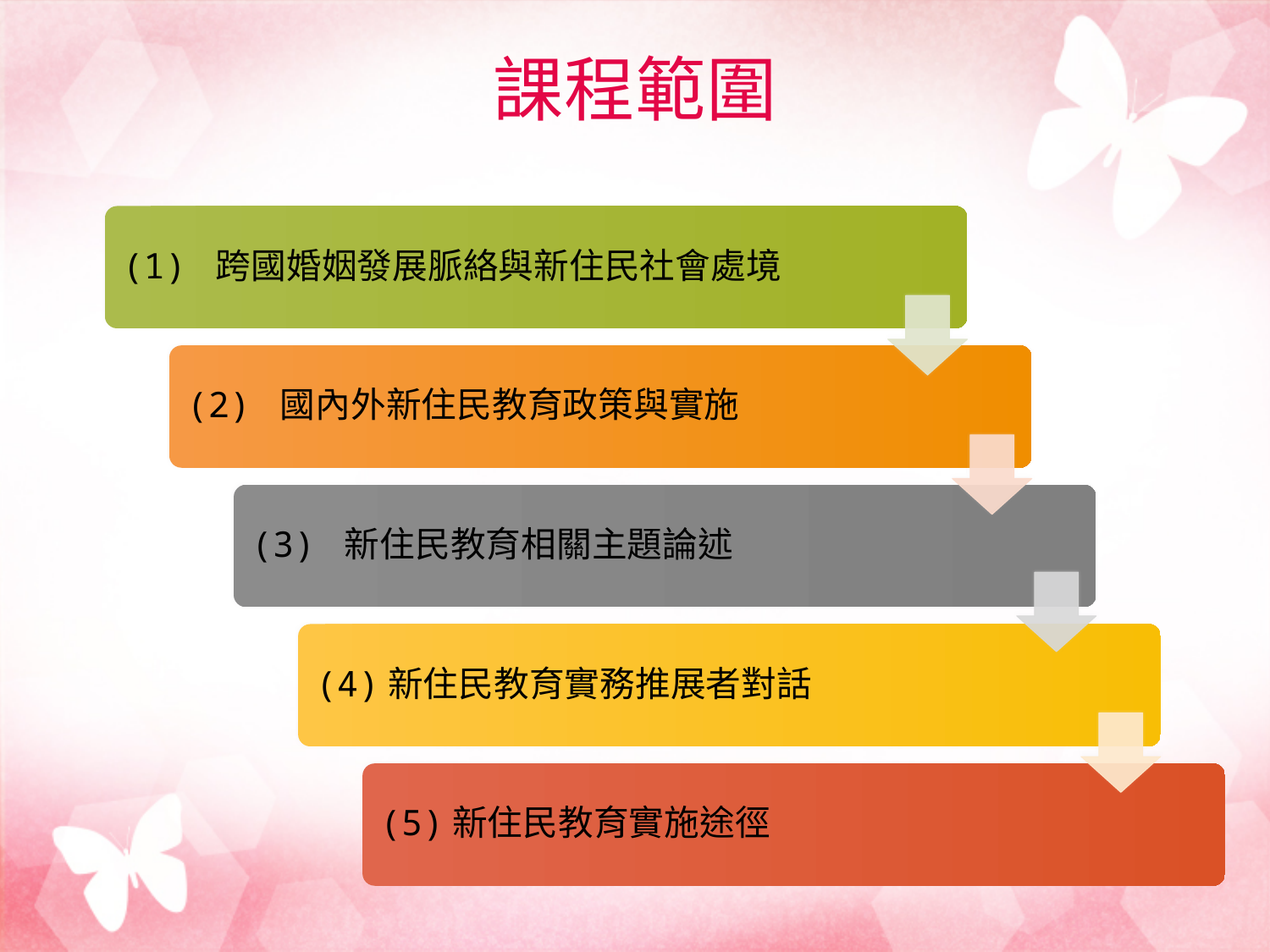

# 課程範圍
(1) 跨國婚姻發展脈絡與新住民社會處境
(2) 國內外新住民教育政策與實施
(3) 新住民教育相關主題論述
(4)新住民教育實務推展者對話
(5)新住民教育實施途徑